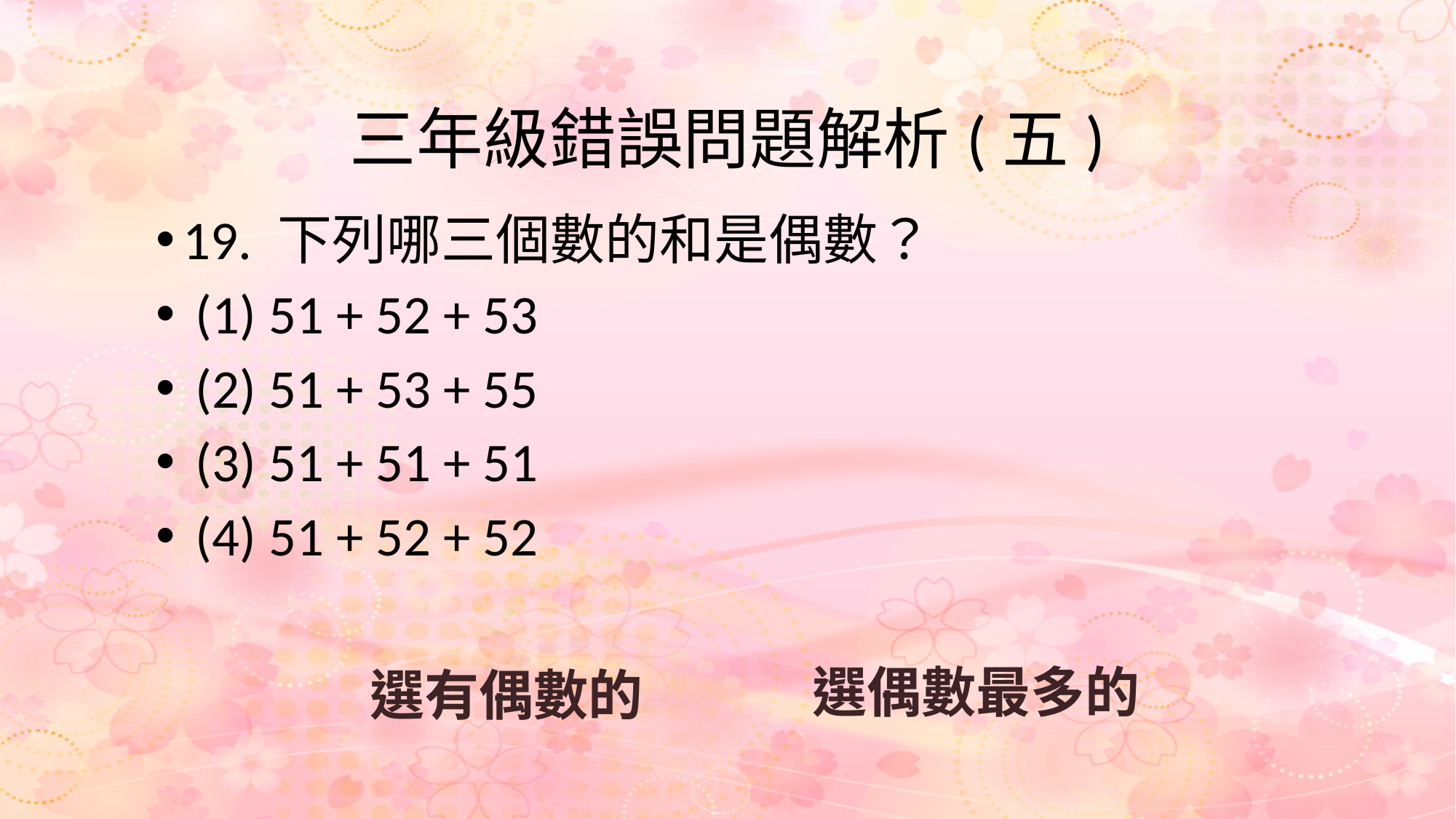

# 三年級錯誤問題解析(五)
19. 下列哪三個數的和是偶數？
 (1) 51 + 52 + 53
 (2) 51 + 53 + 55
 (3) 51 + 51 + 51
 (4) 51 + 52 + 52
選偶數最多的
選有偶數的